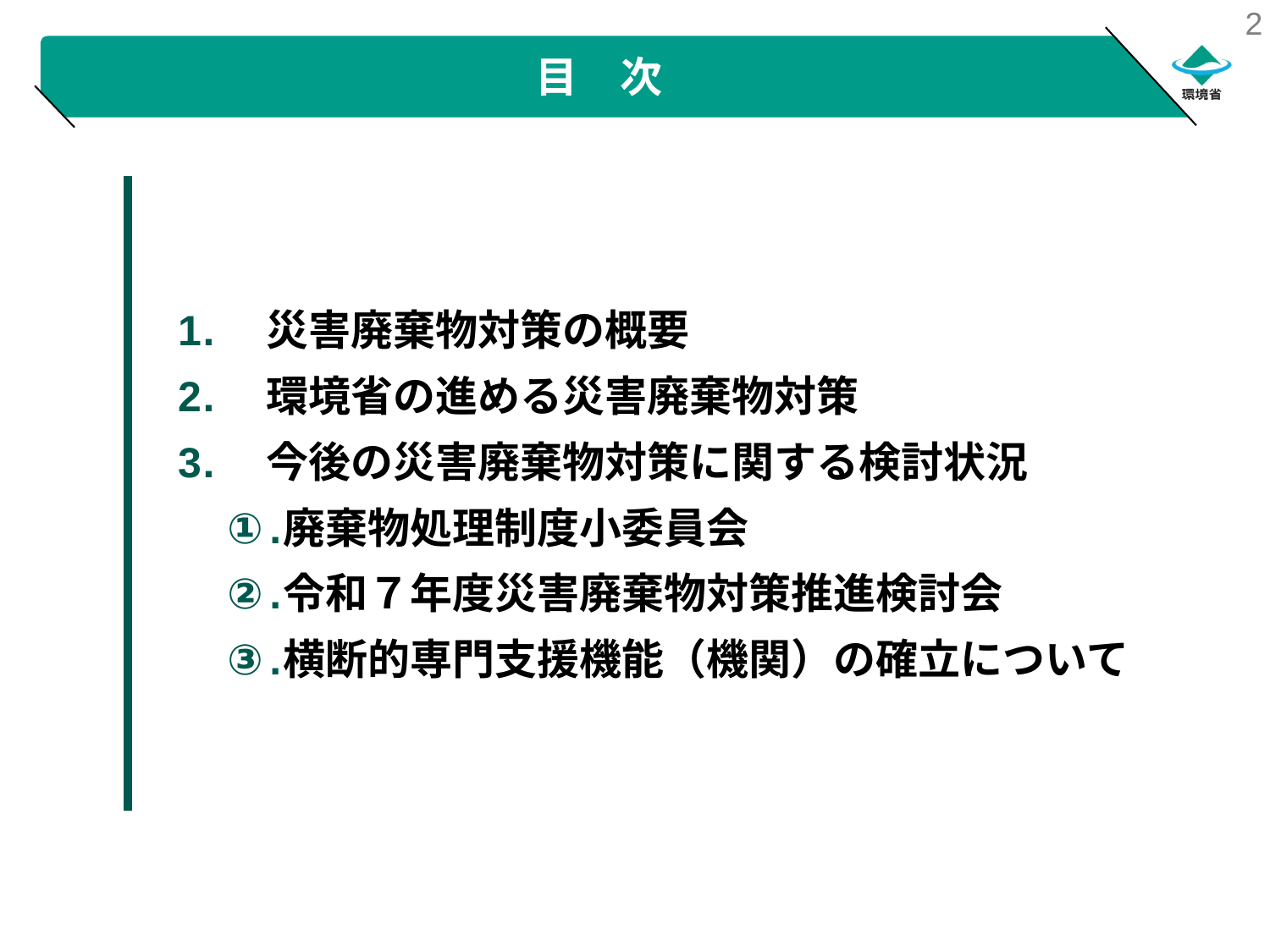

# 目　次
災害廃棄物対策の概要
環境省の進める災害廃棄物対策
今後の災害廃棄物対策に関する検討状況
廃棄物処理制度小委員会
令和７年度災害廃棄物対策推進検討会
横断的専門支援機能（機関）の確立について